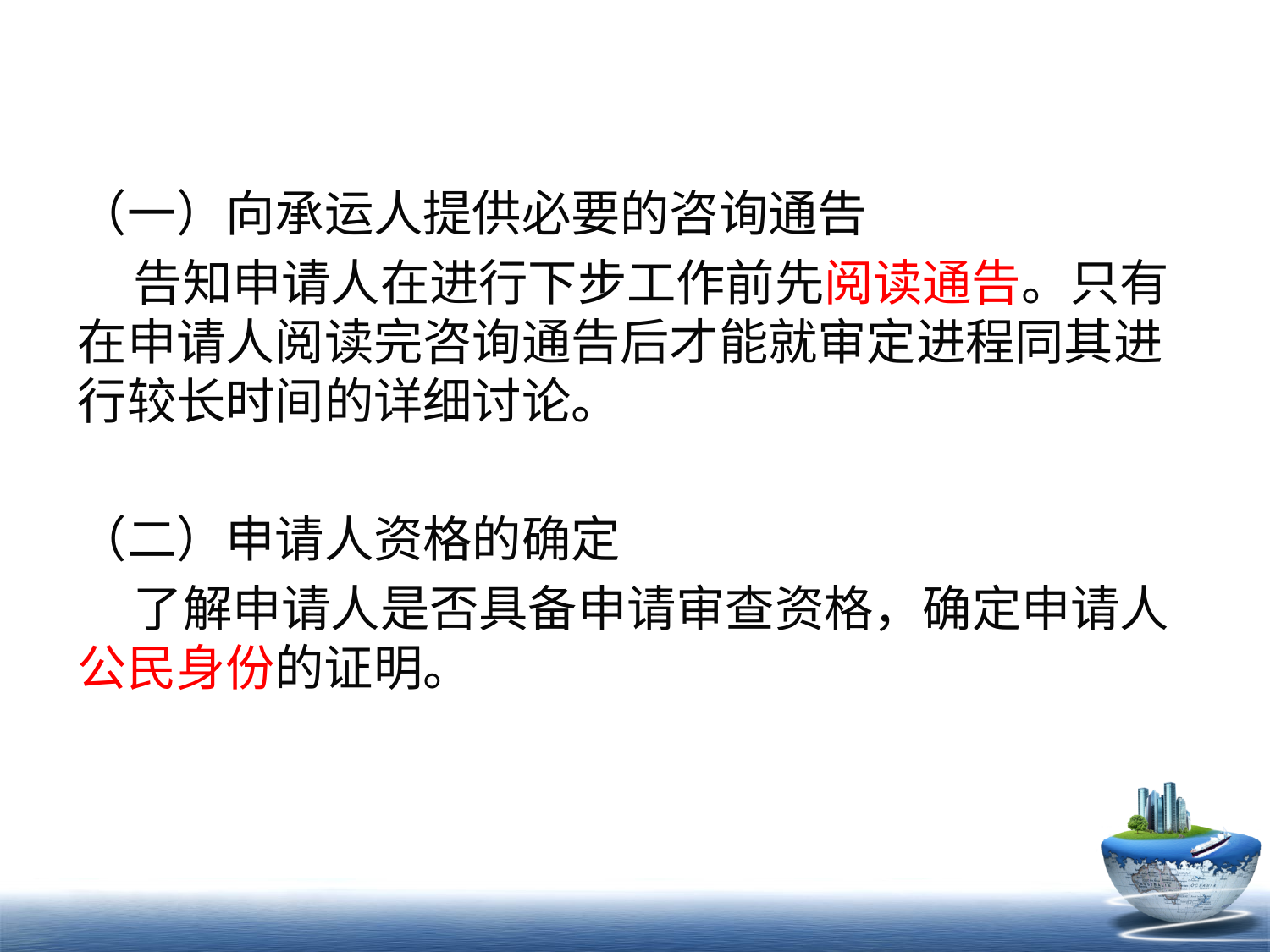

（一）向承运人提供必要的咨询通告
    告知申请人在进行下步工作前先阅读通告。只有在申请人阅读完咨询通告后才能就审定进程同其进行较长时间的详细讨论。

（二）申请人资格的确定
    了解申请人是否具备申请审查资格，确定申请人公民身份的证明。